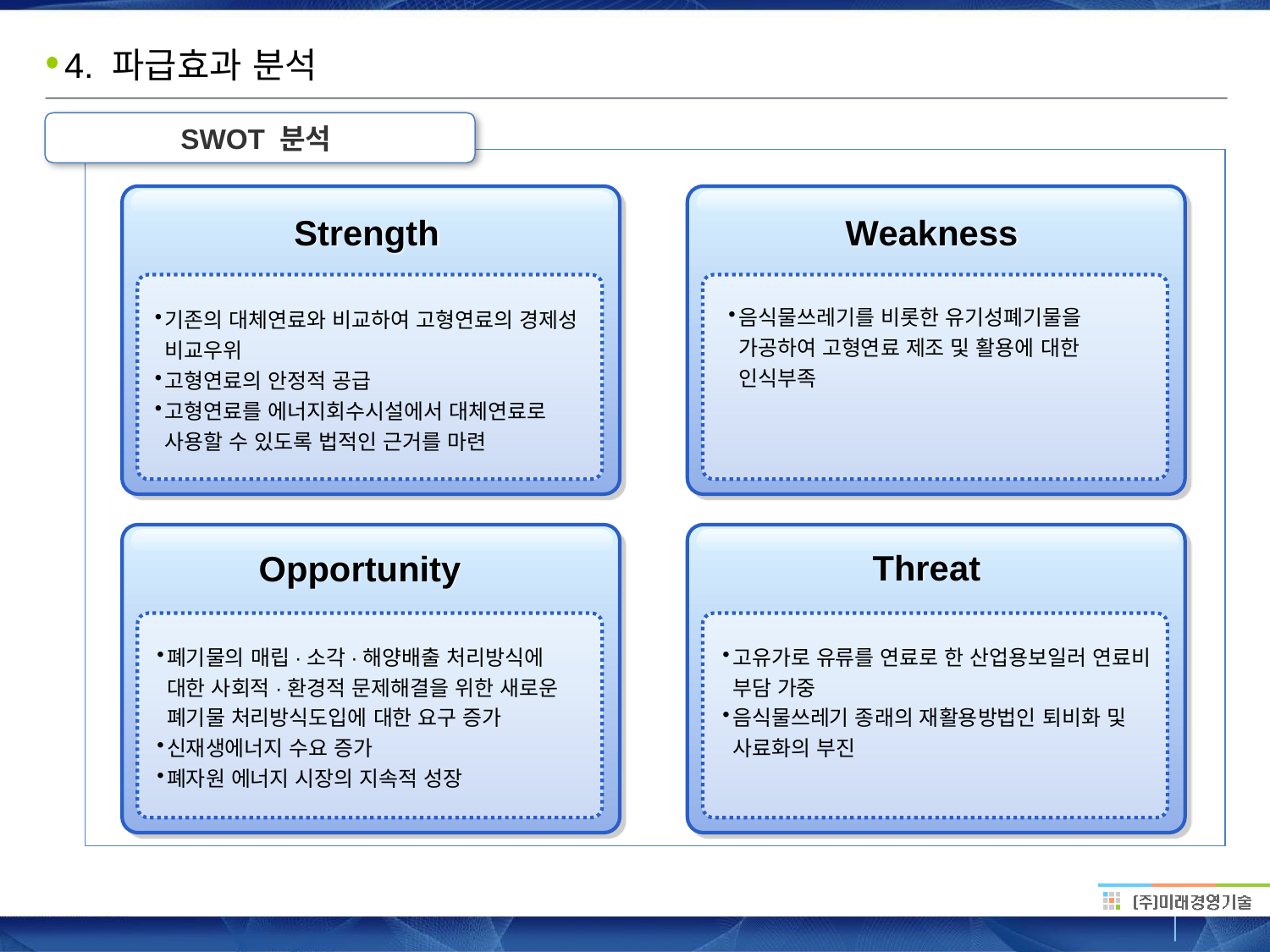

# 4. 파급효과 분석
SWOT 분석

Strength
Weakness

음식물쓰레기를 비롯한 유기성폐기물을 가공하여 고형연료 제조 및 활용에 대한 인식부족
기존의 대체연료와 비교하여 고형연료의 경제성 비교우위
고형연료의 안정적 공급
고형연료를 에너지회수시설에서 대체연료로 사용할 수 있도록 법적인 근거를 마련

Threat
Opportunity

폐기물의 매립·소각·해양배출 처리방식에 대한 사회적·환경적 문제해결을 위한 새로운 폐기물 처리방식도입에 대한 요구 증가
신재생에너지 수요 증가
폐자원 에너지 시장의 지속적 성장
고유가로 유류를 연료로 한 산업용보일러 연료비 부담 가중
음식물쓰레기 종래의 재활용방법인 퇴비화 및 사료화의 부진